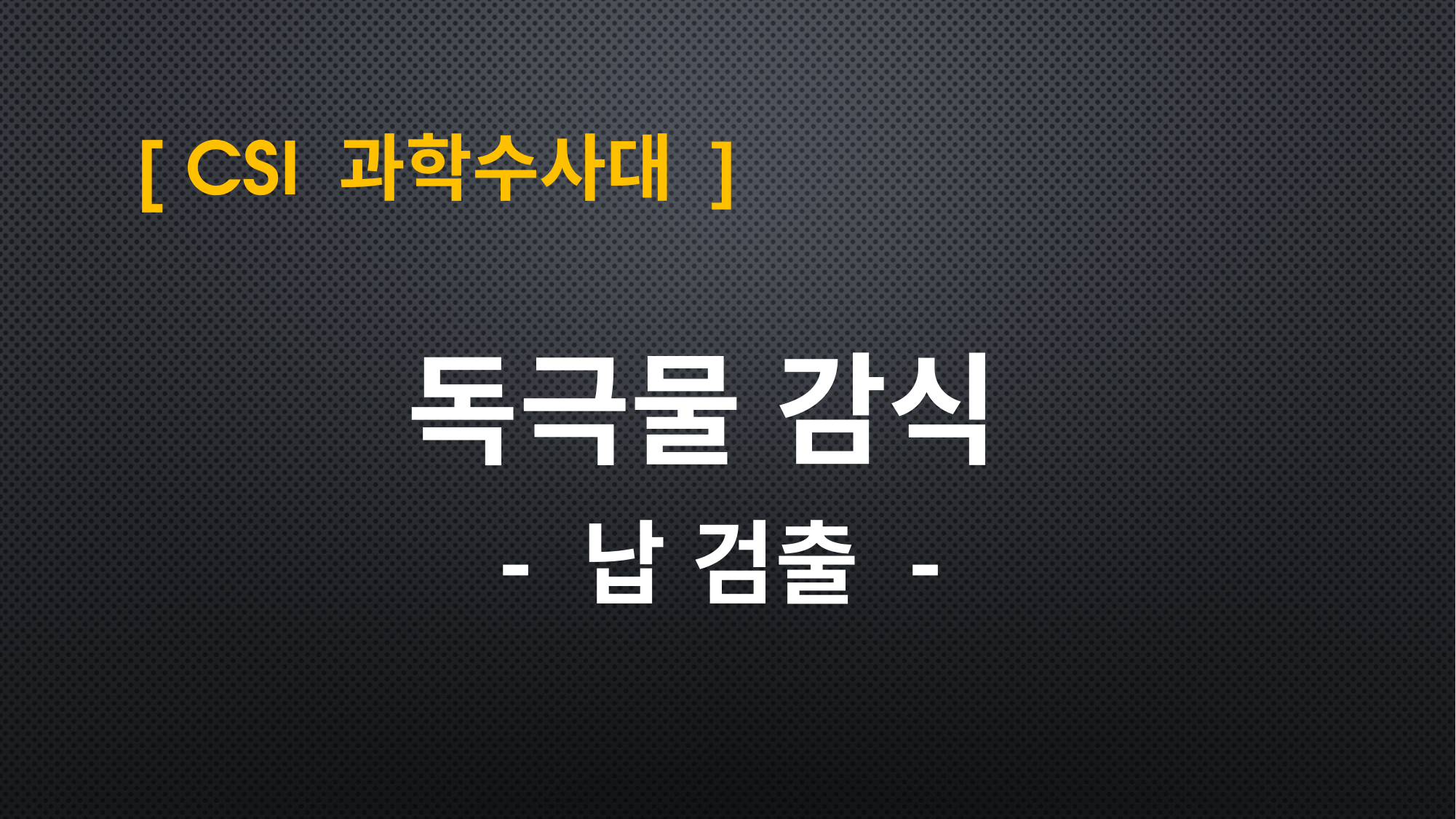

# [ CSI 과학수사대 ]
독극물 감식
- 납 검출 -